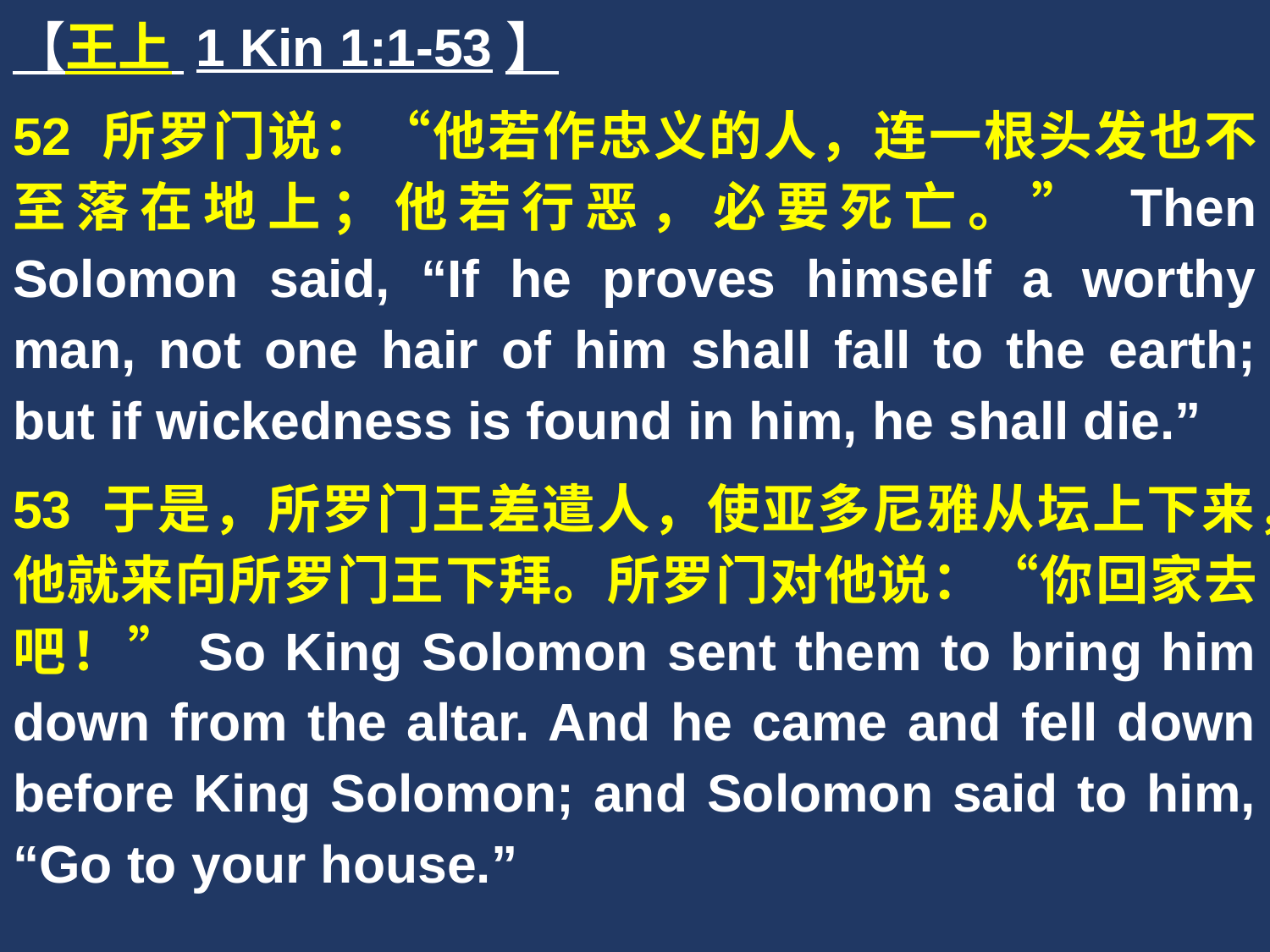

【王上 1 Kin 1:1-53】
52 所罗门说：“他若作忠义的人，连一根头发也不至落在地上；他若行恶，必要死亡。” Then Solomon said, “If he proves himself a worthy man, not one hair of him shall fall to the earth; but if wickedness is found in him, he shall die.”
53 于是，所罗门王差遣人，使亚多尼雅从坛上下来，他就来向所罗门王下拜。所罗门对他说：“你回家去吧！”So King Solomon sent them to bring him down from the altar. And he came and fell down before King Solomon; and Solomon said to him, “Go to your house.”